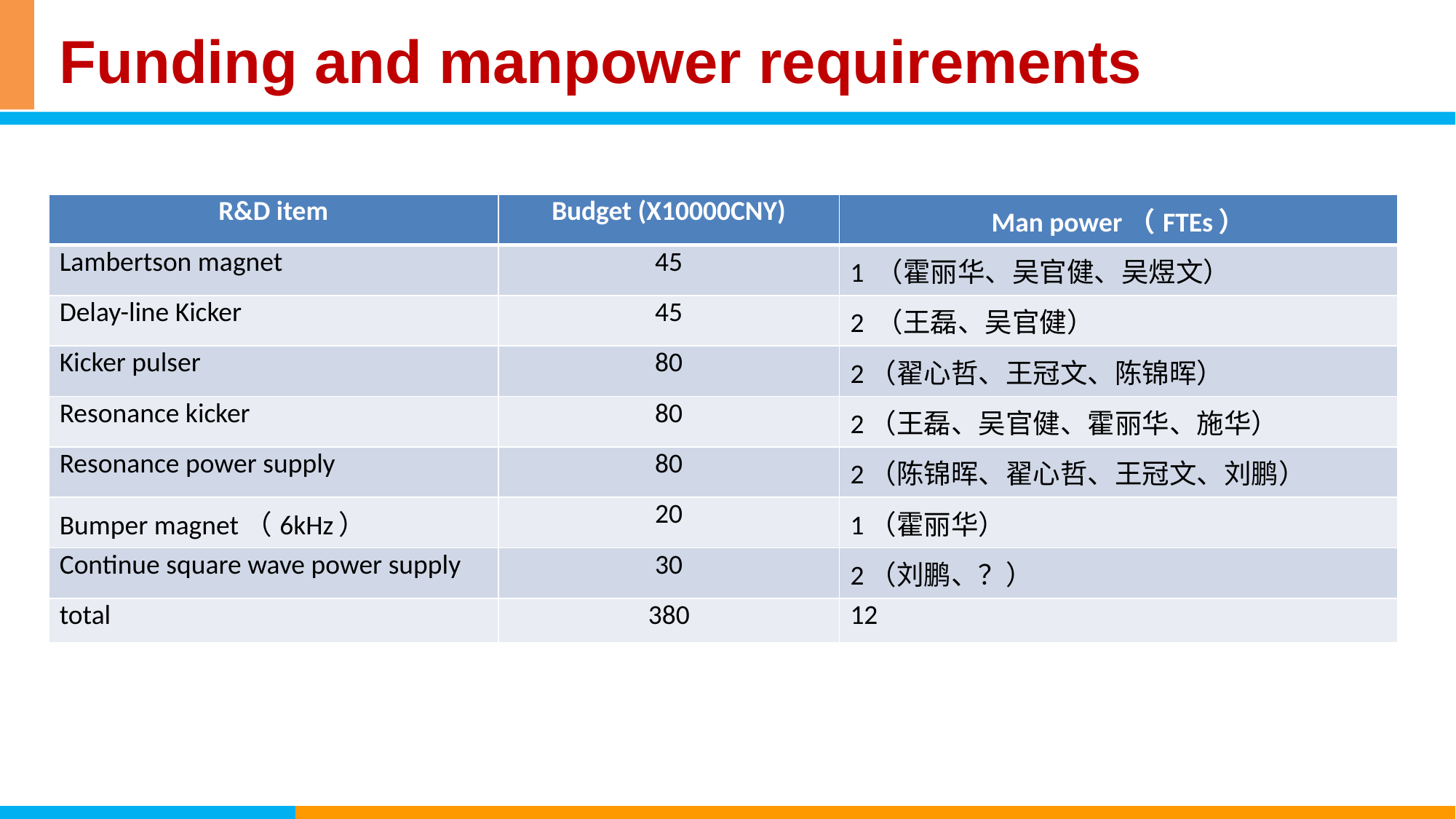

Funding and manpower requirements
| R&D item | Budget (X10000CNY) | Man power（FTEs） |
| --- | --- | --- |
| Lambertson magnet | 45 | 1 （霍丽华、吴官健、吴煜文） |
| Delay-line Kicker | 45 | 2 （王磊、吴官健） |
| Kicker pulser | 80 | 2（翟心哲、王冠文、陈锦晖） |
| Resonance kicker | 80 | 2（王磊、吴官健、霍丽华、施华） |
| Resonance power supply | 80 | 2（陈锦晖、翟心哲、王冠文、刘鹏） |
| Bumper magnet（6kHz） | 20 | 1（霍丽华） |
| Continue square wave power supply | 30 | 2（刘鹏、？） |
| total | 380 | 12 |